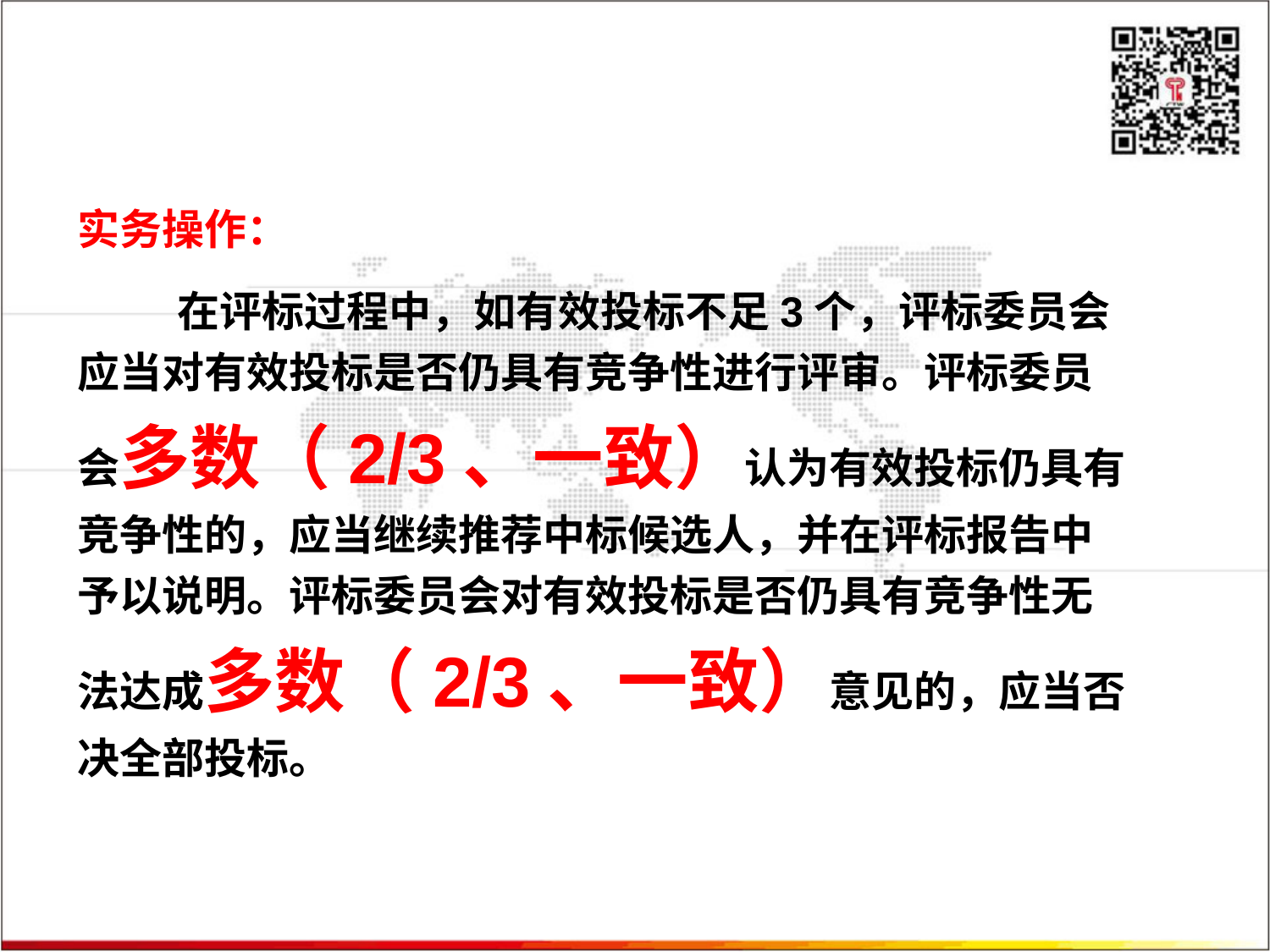

实务操作：
在评标过程中，如有效投标不足3个，评标委员会应当对有效投标是否仍具有竞争性进行评审。评标委员会多数（2/3、一致）认为有效投标仍具有竞争性的，应当继续推荐中标候选人，并在评标报告中予以说明。评标委员会对有效投标是否仍具有竞争性无法达成多数（2/3、一致）意见的，应当否决全部投标。